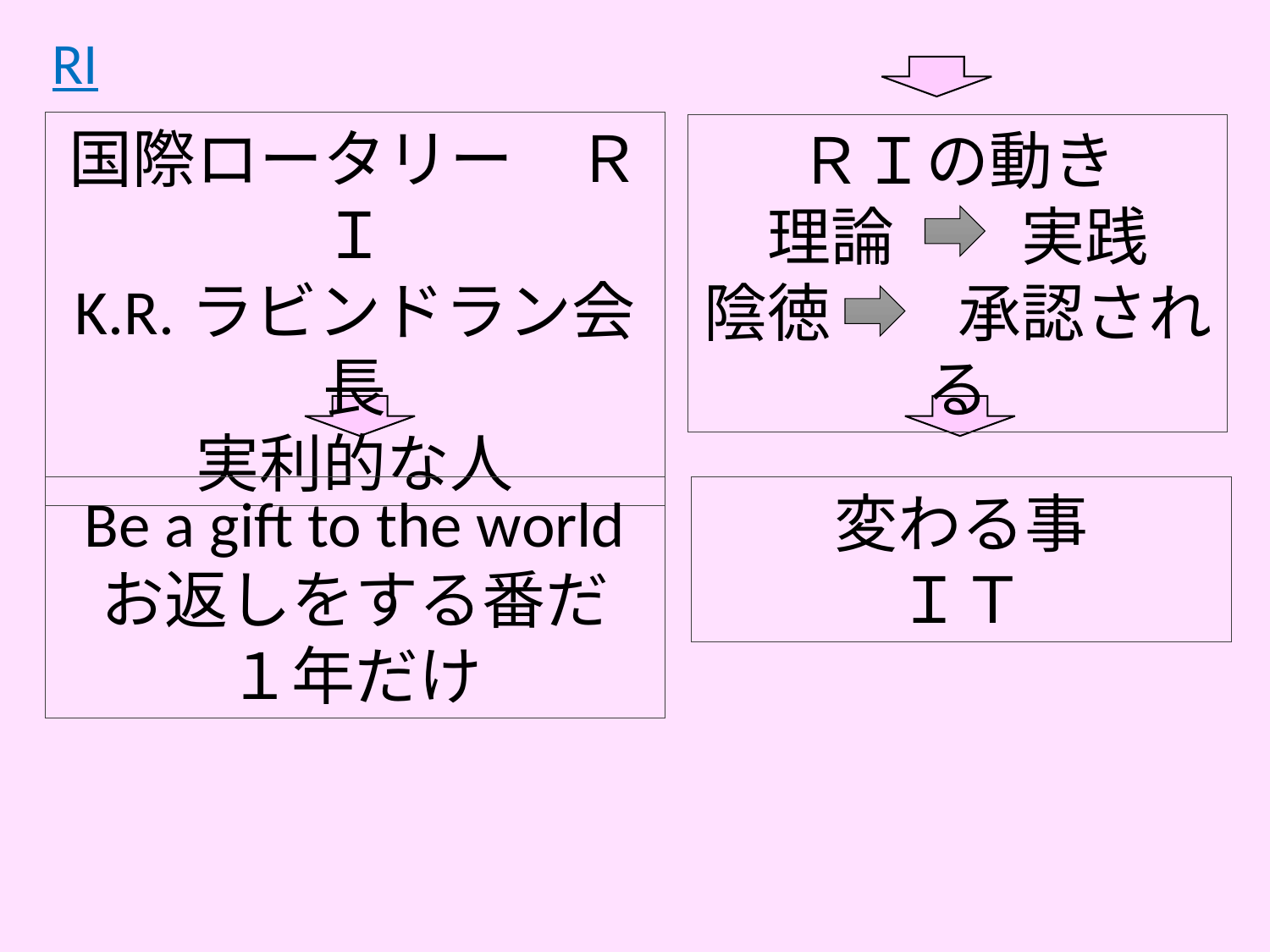

# RI

国際ロータリー　ＲＩ
K.R.ラビンドラン会長
実利的な人
ＲＩの動き
理論　　実践
陰徳　　承認される

変わる事
ＩＴ
Be a gift to the world
お返しをする番だ
１年だけ